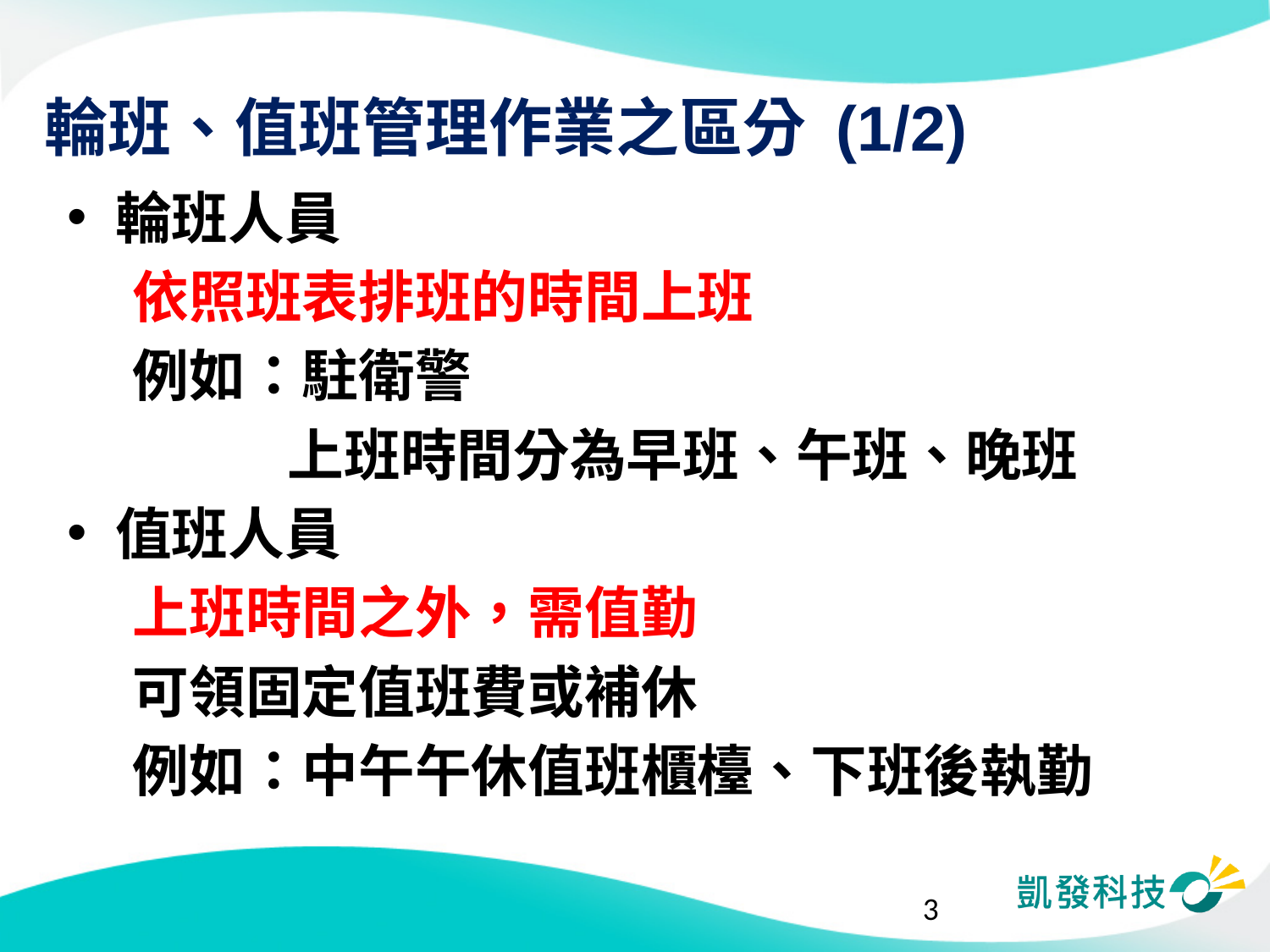

# 輪班、值班管理作業之區分 (1/2)
輪班人員
    依照班表排班的時間上班
    例如：駐衛警
                上班時間分為早班、午班、晚班
值班人員
    上班時間之外，需值勤
    可領固定值班費或補休
    例如：中午午休值班櫃檯、下班後執勤

3